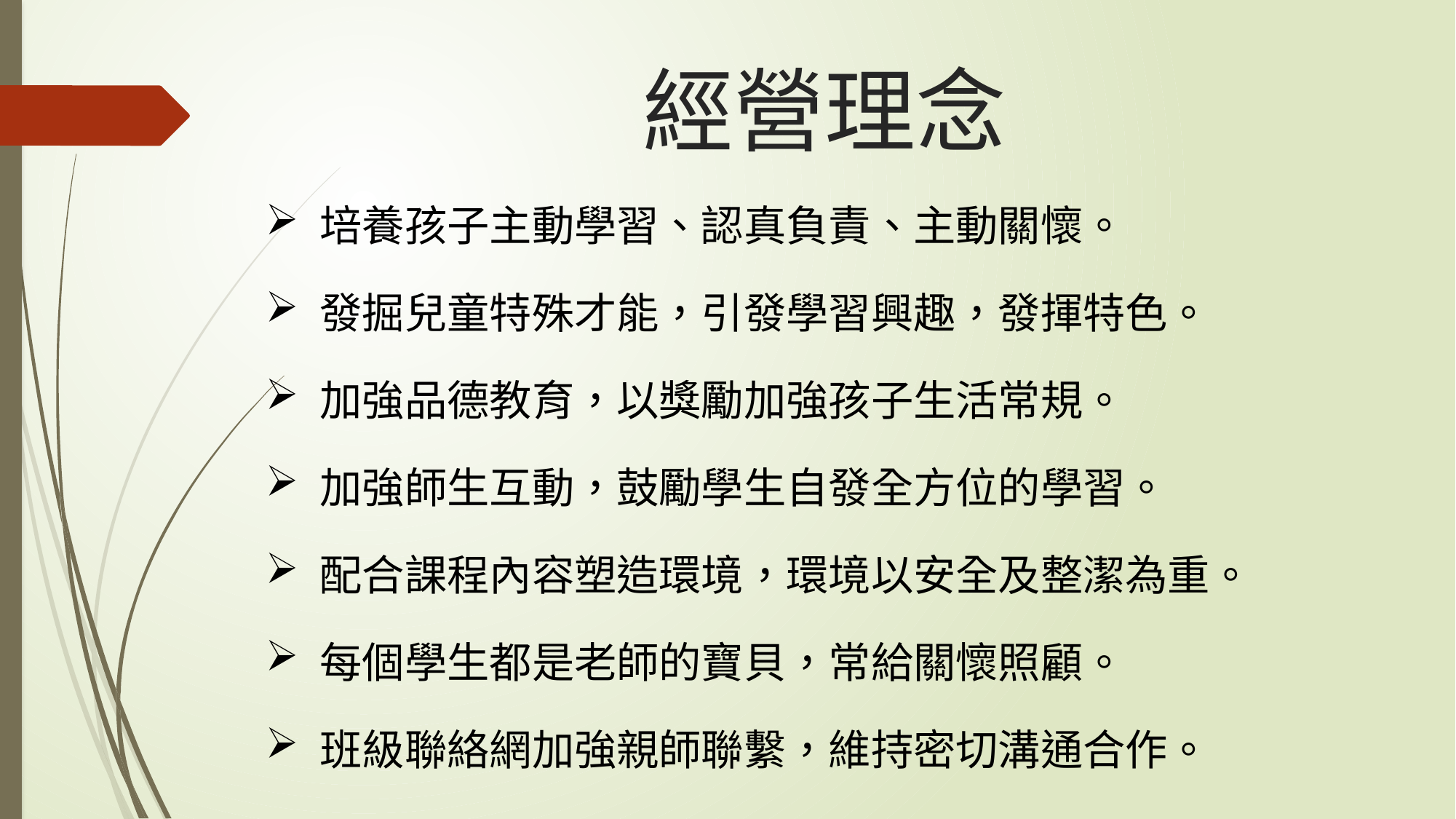

# 經營理念
培養孩子主動學習、認真負責、主動關懷。
發掘兒童特殊才能，引發學習興趣，發揮特色。
加強品德教育，以獎勵加強孩子生活常規。
加強師生互動，鼓勵學生自發全方位的學習。
配合課程內容塑造環境，環境以安全及整潔為重。
每個學生都是老師的寶貝，常給關懷照顧。
班級聯絡網加強親師聯繫，維持密切溝通合作。